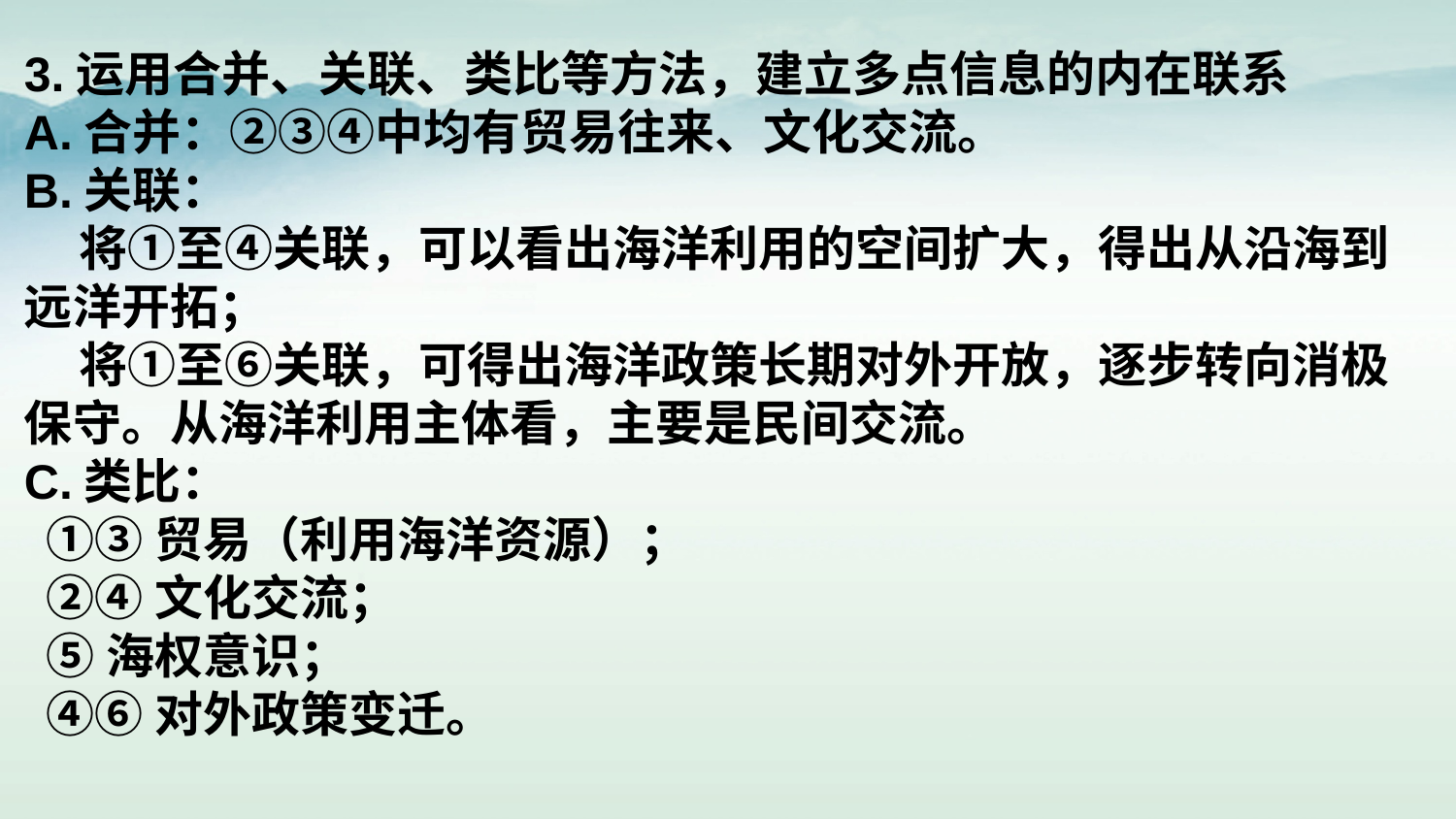

3.运用合并、关联、类比等方法，建立多点信息的内在联系
A.合并：②③④中均有贸易往来、文化交流。
B.关联：
    将①至④关联，可以看出海洋利用的空间扩大，得出从沿海到远洋开拓；
    将①至⑥关联，可得出海洋政策长期对外开放，逐步转向消极保守。从海洋利用主体看，主要是民间交流。
C.类比：
  ①③贸易（利用海洋资源）；
  ②④文化交流；
  ⑤海权意识；
  ④⑥对外政策变迁。